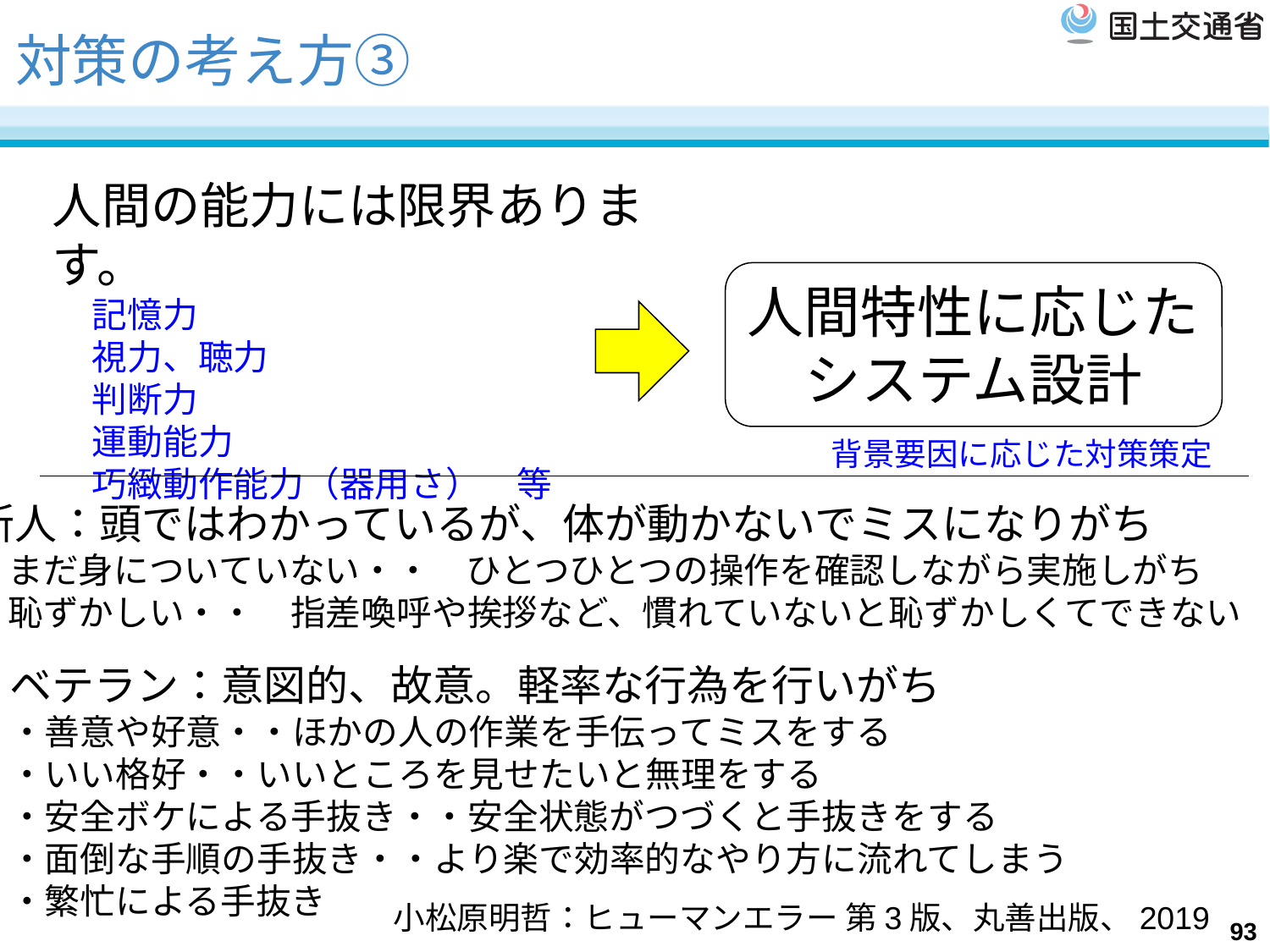

# 対策の考え方③
人間の能力には限界あります。
    記憶力
    視力、聴力
    判断力
    運動能力
    巧緻動作能力（器用さ）　等
人間特性に応じた
システム設計

背景要因に応じた対策策定
新人：頭ではわかっているが、体が動かないでミスになりがち
・まだ身についていない・・　ひとつひとつの操作を確認しながら実施しがち
・恥ずかしい・・　指差喚呼や挨拶など、慣れていないと恥ずかしくてできない
ベテラン：意図的、故意。軽率な行為を行いがち
・善意や好意・・ほかの人の作業を手伝ってミスをする
・いい格好・・いいところを見せたいと無理をする
・安全ボケによる手抜き・・安全状態がつづくと手抜きをする
・面倒な手順の手抜き・・より楽で効率的なやり方に流れてしまう
・繁忙による手抜き
小松原明哲：ヒューマンエラー 第3版、丸善出版、2019
93